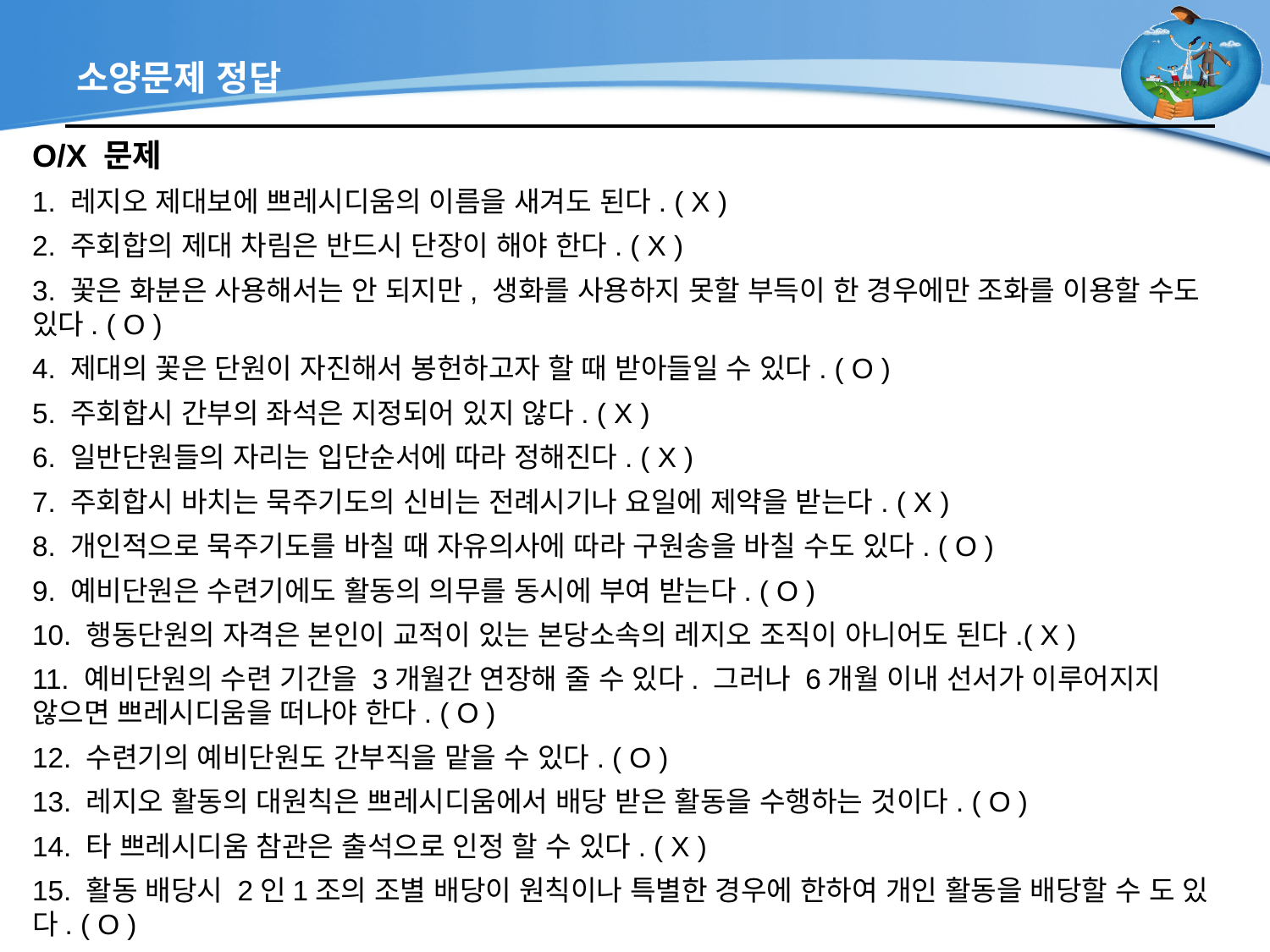

# 소양문제 정답
O/X 문제
1. 레지오 제대보에 쁘레시디움의 이름을 새겨도 된다. ( X )
2. 주회합의 제대 차림은 반드시 단장이 해야 한다. ( X )
3. 꽃은 화분은 사용해서는 안 되지만, 생화를 사용하지 못할 부득이 한 경우에만 조화를 이용할 수도 있다. ( O )
4. 제대의 꽃은 단원이 자진해서 봉헌하고자 할 때 받아들일 수 있다. ( O )
5. 주회합시 간부의 좌석은 지정되어 있지 않다. ( X )
6. 일반단원들의 자리는 입단순서에 따라 정해진다. ( X )
7. 주회합시 바치는 묵주기도의 신비는 전례시기나 요일에 제약을 받는다. ( X )
8. 개인적으로 묵주기도를 바칠 때 자유의사에 따라 구원송을 바칠 수도 있다. ( O )
9. 예비단원은 수련기에도 활동의 의무를 동시에 부여 받는다. ( O )
10. 행동단원의 자격은 본인이 교적이 있는 본당소속의 레지오 조직이 아니어도 된다.( X )
11. 예비단원의 수련 기간을 3개월간 연장해 줄 수 있다. 그러나 6개월 이내 선서가 이루어지지 않으면 쁘레시디움을 떠나야 한다. ( O )
12. 수련기의 예비단원도 간부직을 맡을 수 있다. ( O )
13. 레지오 활동의 대원칙은 쁘레시디움에서 배당 받은 활동을 수행하는 것이다. ( O )
14. 타 쁘레시디움 참관은 출석으로 인정 할 수 있다. ( X )
15. 활동 배당시 2인1조의 조별 배당이 원칙이나 특별한 경우에 한하여 개인 활동을 배당할 수 도 있다. ( O )